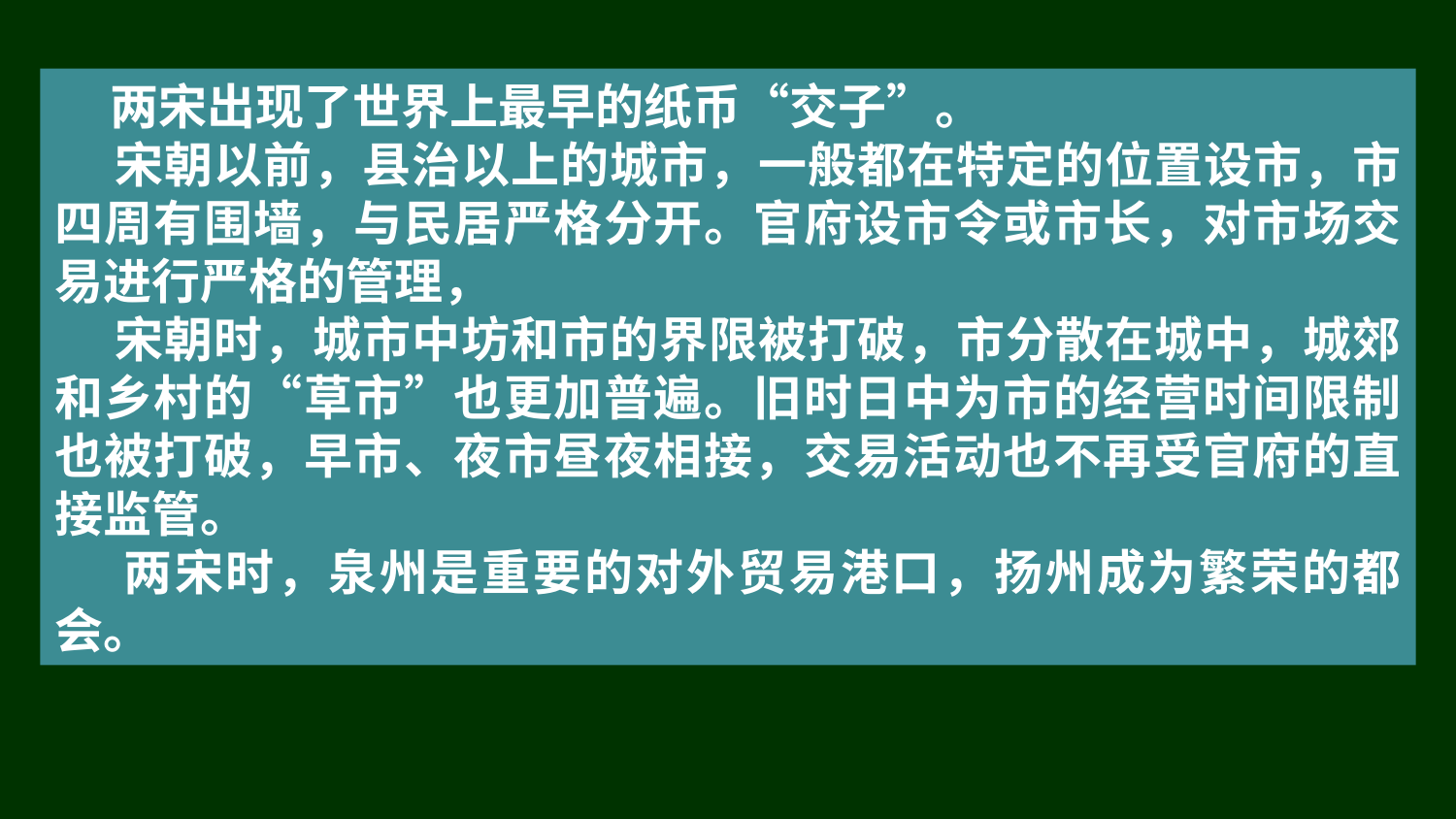

两宋出现了世界上最早的纸币“交子”。
    宋朝以前，县治以上的城市，一般都在特定的位置设市，市四周有围墙，与民居严格分开。官府设市令或市长，对市场交易进行严格的管理，
    宋朝时，城市中坊和市的界限被打破，市分散在城中，城郊和乡村的“草市”也更加普遍。旧时日中为市的经营时间限制也被打破，早市、夜市昼夜相接，交易活动也不再受官府的直接监管。
    两宋时，泉州是重要的对外贸易港口，扬州成为繁荣的都会。